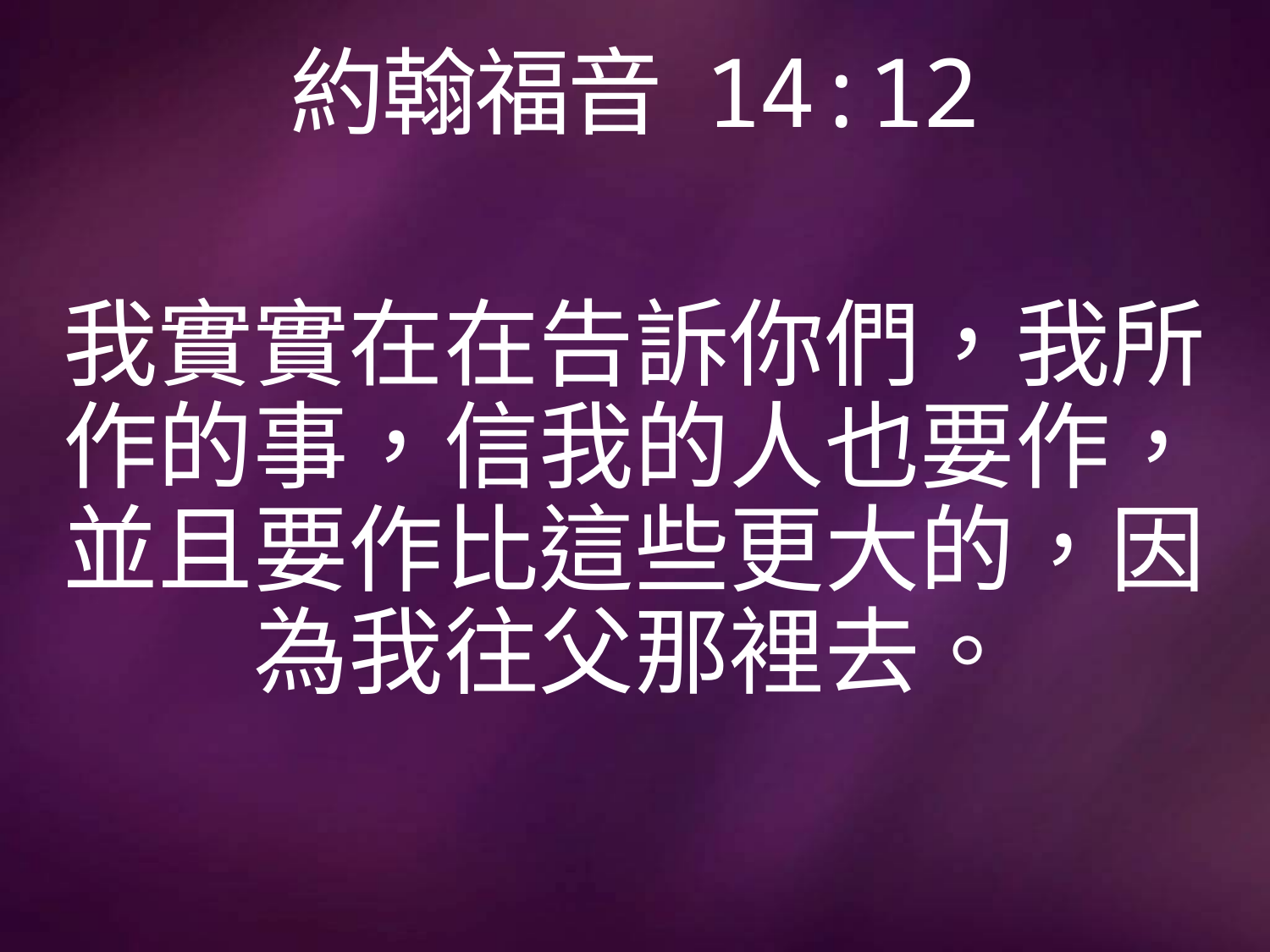

# 約翰福音 14:12
我實實在在告訴你們，我所作的事，信我的人也要作，並且要作比這些更大的，因為我往父那裡去。